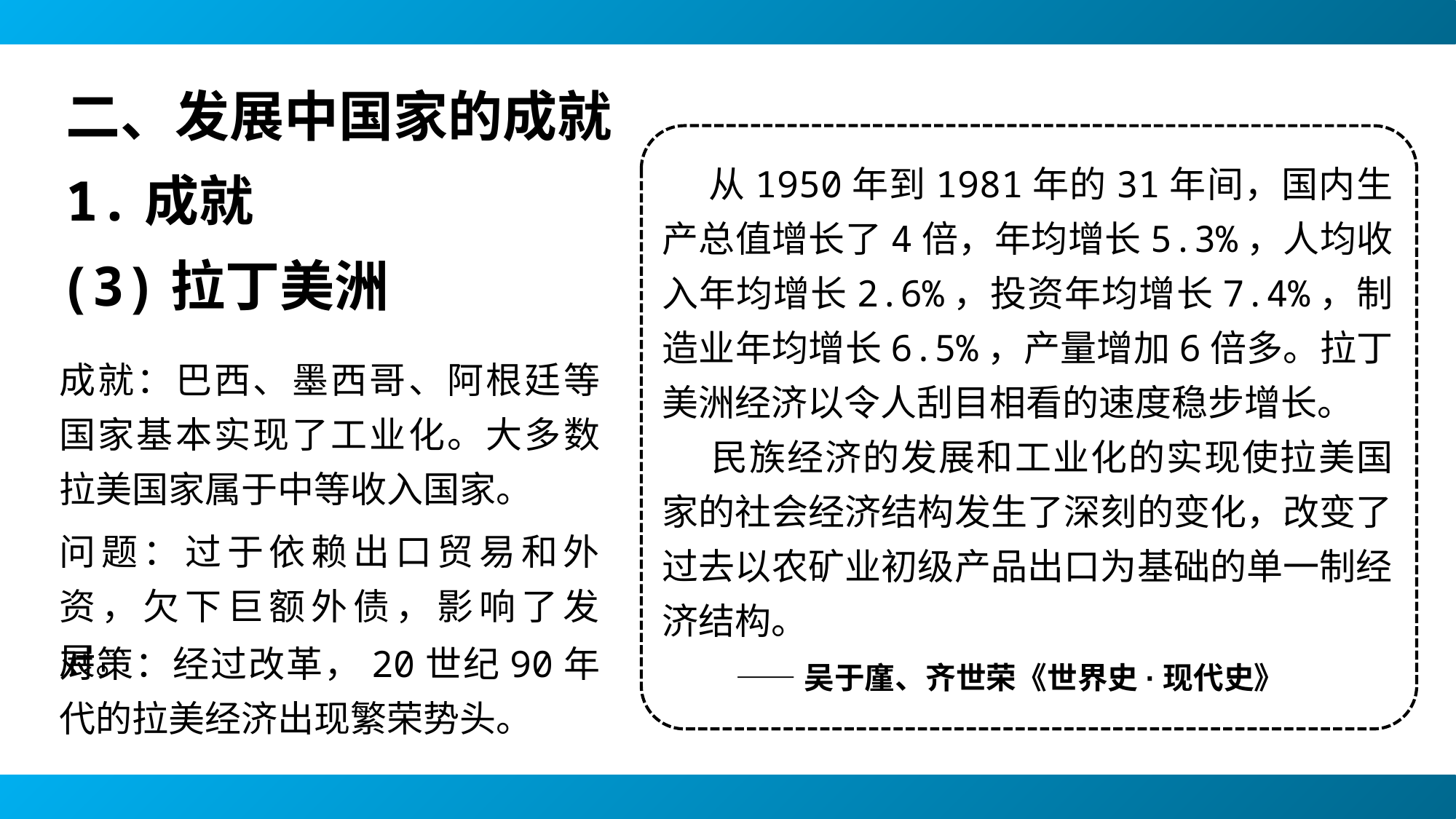

二、发展中国家的成就
1.成就

    从1950年到1981年的31年间，国内生产总值增长了4倍，年均增长5.3%，人均收入年均增长2.6%，投资年均增长7.4%，制造业年均增长6.5%，产量增加6倍多。拉丁美洲经济以令人刮目相看的速度稳步增长。
    民族经济的发展和工业化的实现使拉美国家的社会经济结构发生了深刻的变化，改变了过去以农矿业初级产品出口为基础的单一制经济结构。
         ——吴于廑、齐世荣《世界史·现代史》
(3)拉丁美洲
成就：巴西、墨西哥、阿根廷等国家基本实现了工业化。大多数拉美国家属于中等收入国家。
问题：过于依赖出口贸易和外资，欠下巨额外债，影响了发展。
对策：经过改革，20世纪90年代的拉美经济出现繁荣势头。